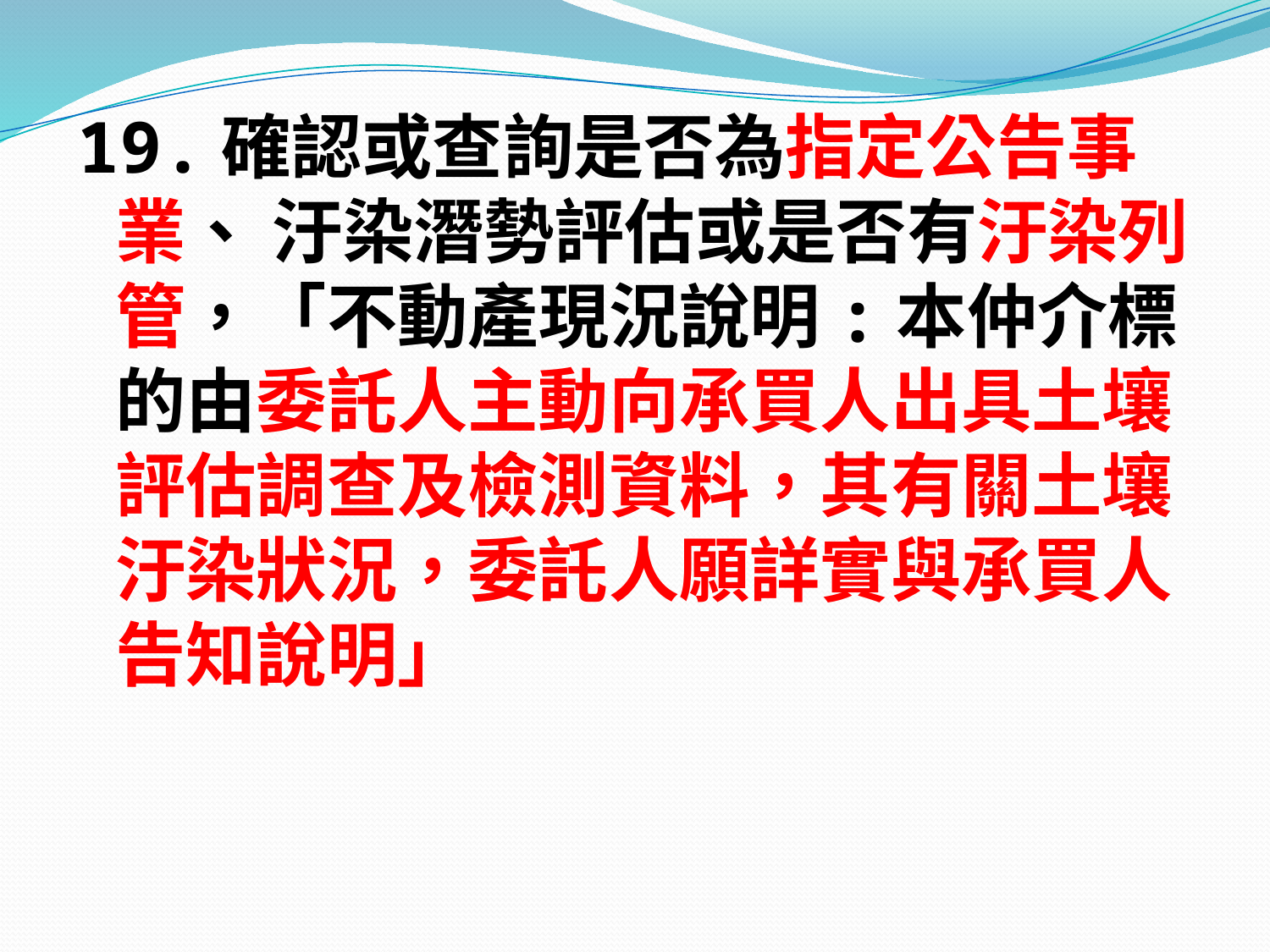

19.確認或查詢是否為指定公告事業、 汙染潛勢評估或是否有汙染列管，「不動產現況說明:本仲介標的由委託人主動向承買人出具土壤評估調查及檢測資料，其有關土壤汙染狀況，委託人願詳實與承買人告知說明」